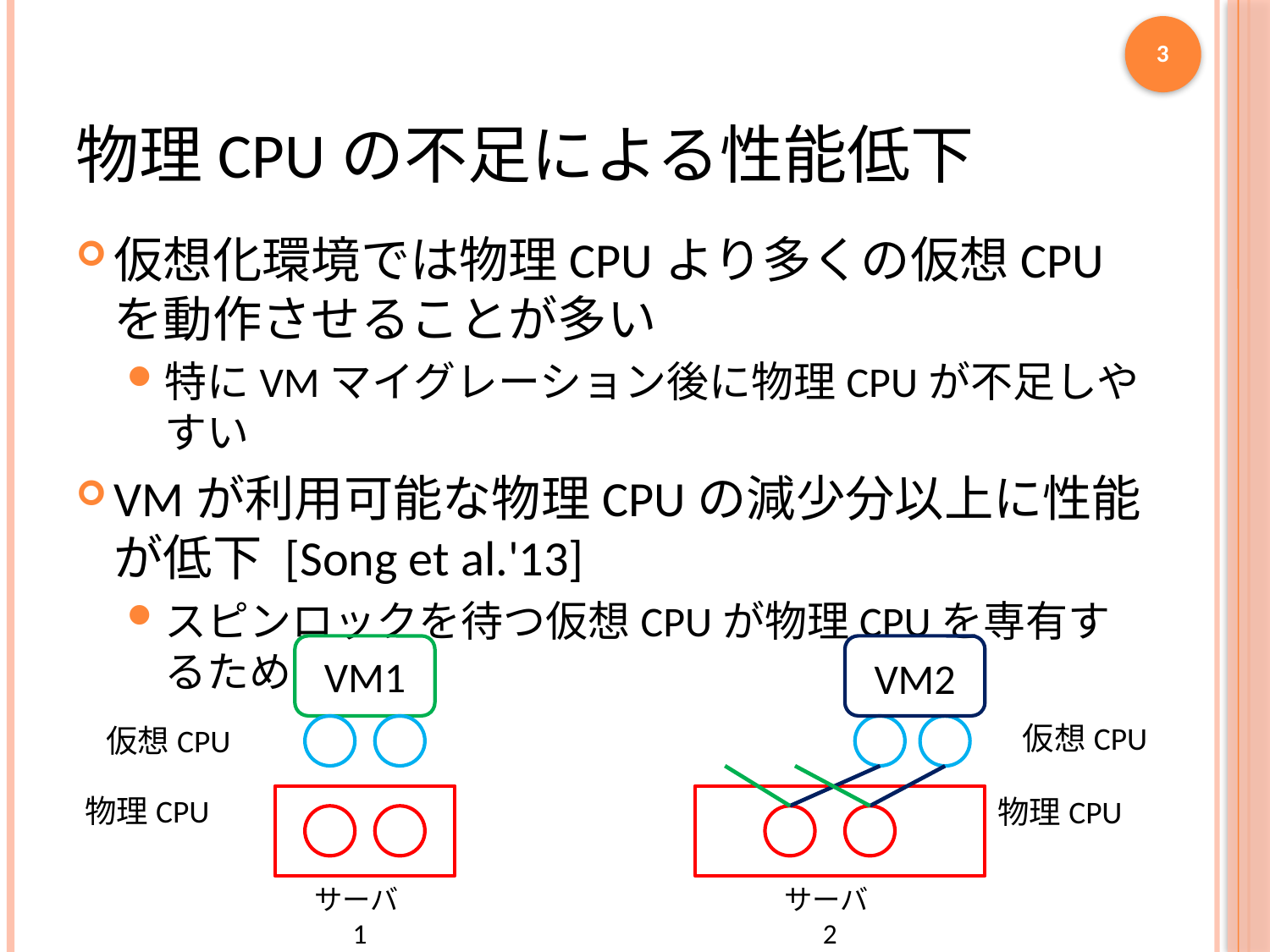

3
# 物理CPUの不足による性能低下
仮想化環境では物理CPUより多くの仮想CPUを動作させることが多い
特にVMマイグレーション後に物理CPUが不足しやすい
VMが利用可能な物理CPUの減少分以上に性能が低下 [Song et al.'13]
スピンロックを待つ仮想CPUが物理CPUを専有するため
VM1

VM2
仮想CPU
仮想CPU

物理CPU

物理CPU

サーバ1
サーバ2